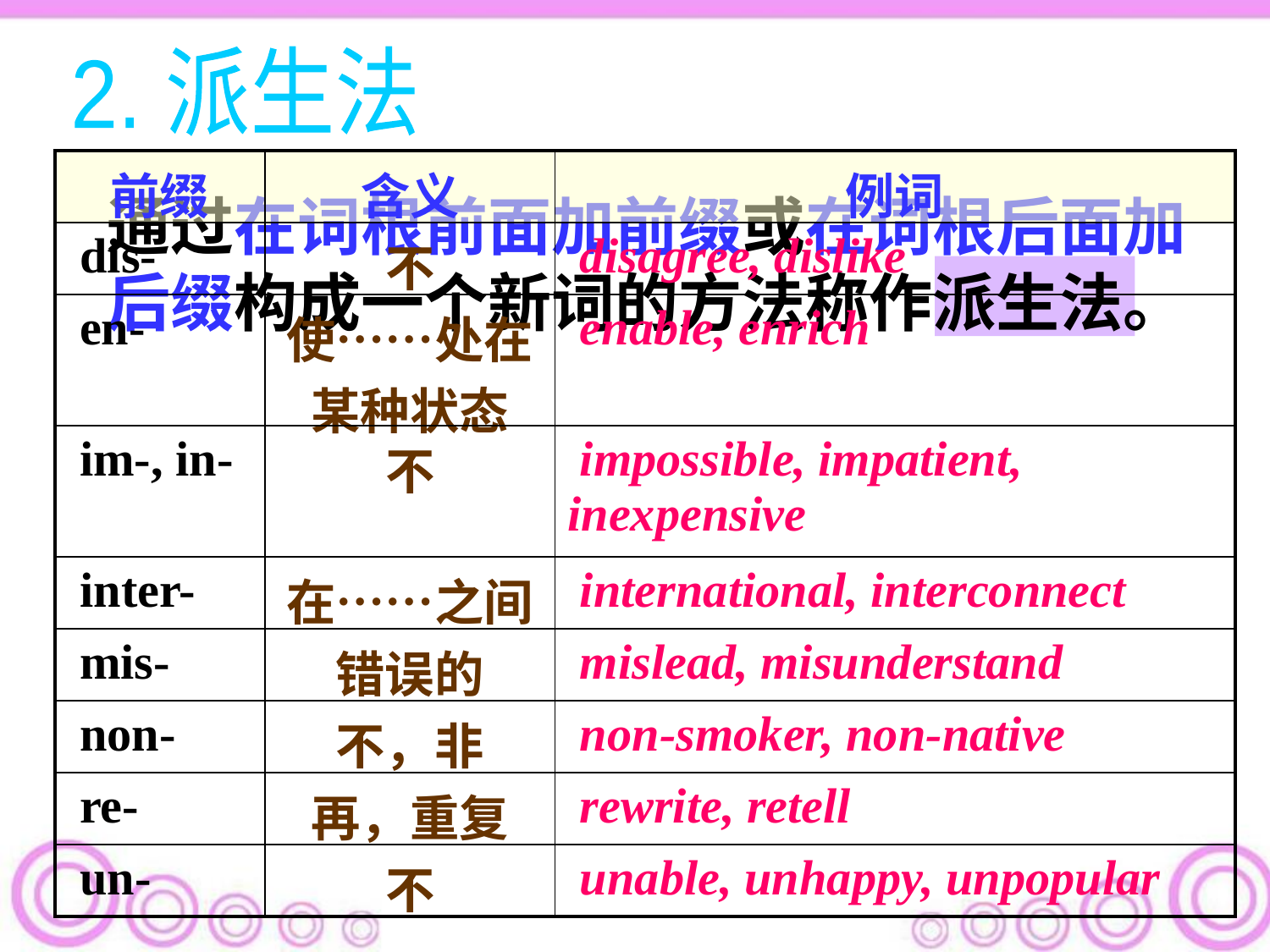

2. 派生法
| 前缀 | 含义 | 例词 |
| --- | --- | --- |
| dis- | 不 | disagree, dislike |
| en- | 使……处在某种状态 | enable, enrich |
| im-, in- | 不 | impossible, impatient, inexpensive |
| inter- | 在……之间 | international, interconnect |
| mis- | 错误的 | mislead, misunderstand |
| non- | 不，非 | non-smoker, non-native |
| re- | 再，重复 | rewrite, retell |
| un- | 不 | unable, unhappy, unpopular |
通过在词根前面加前缀或在词根后面加后缀构成一个新词的方法称作派生法。